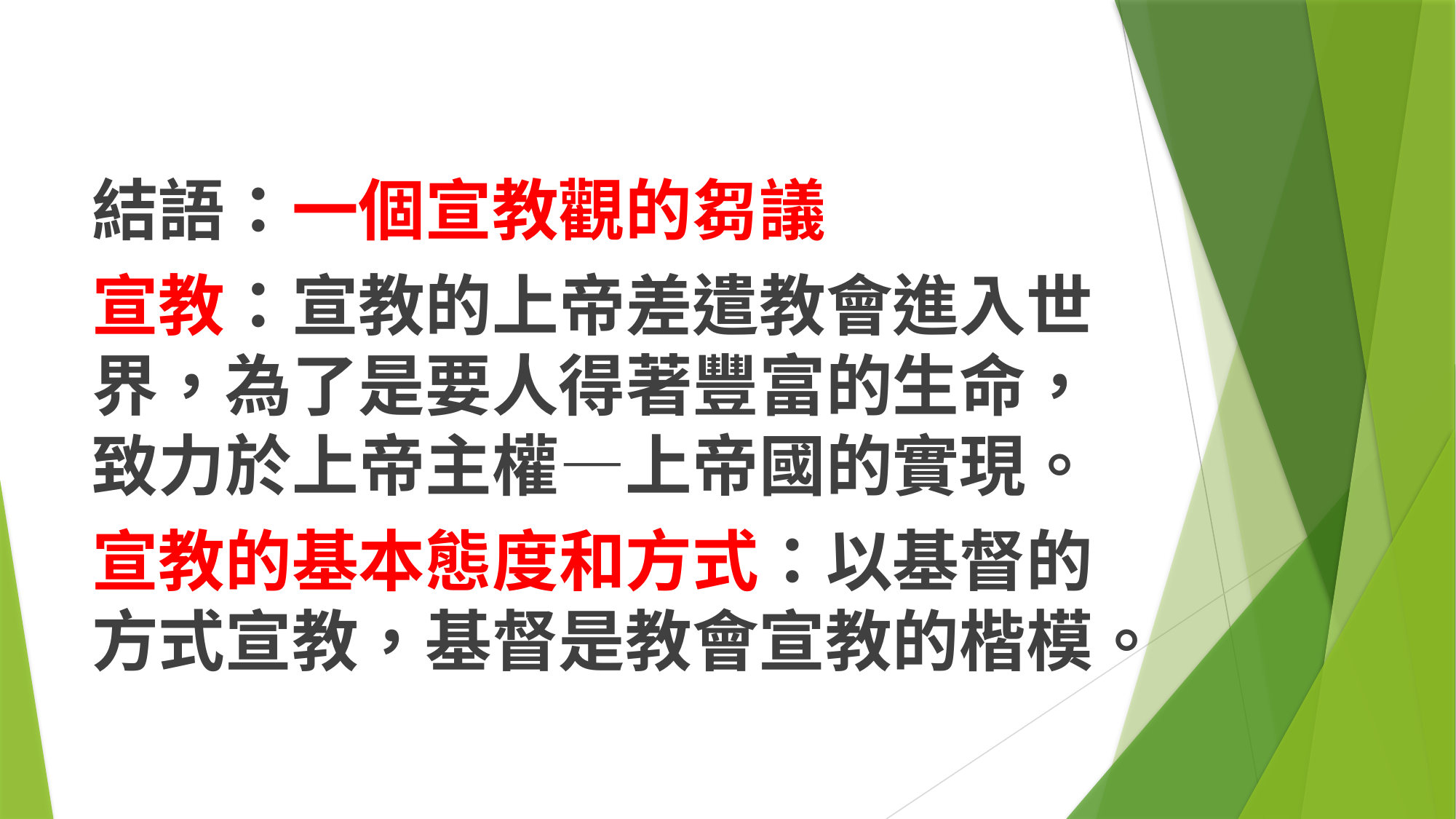

#
結語：一個宣教觀的芻議
宣教：宣教的上帝差遣教會進入世界，為了是要人得著豐富的生命，致力於上帝主權—上帝國的實現。
宣教的基本態度和方式：以基督的方式宣教，基督是教會宣教的楷模。